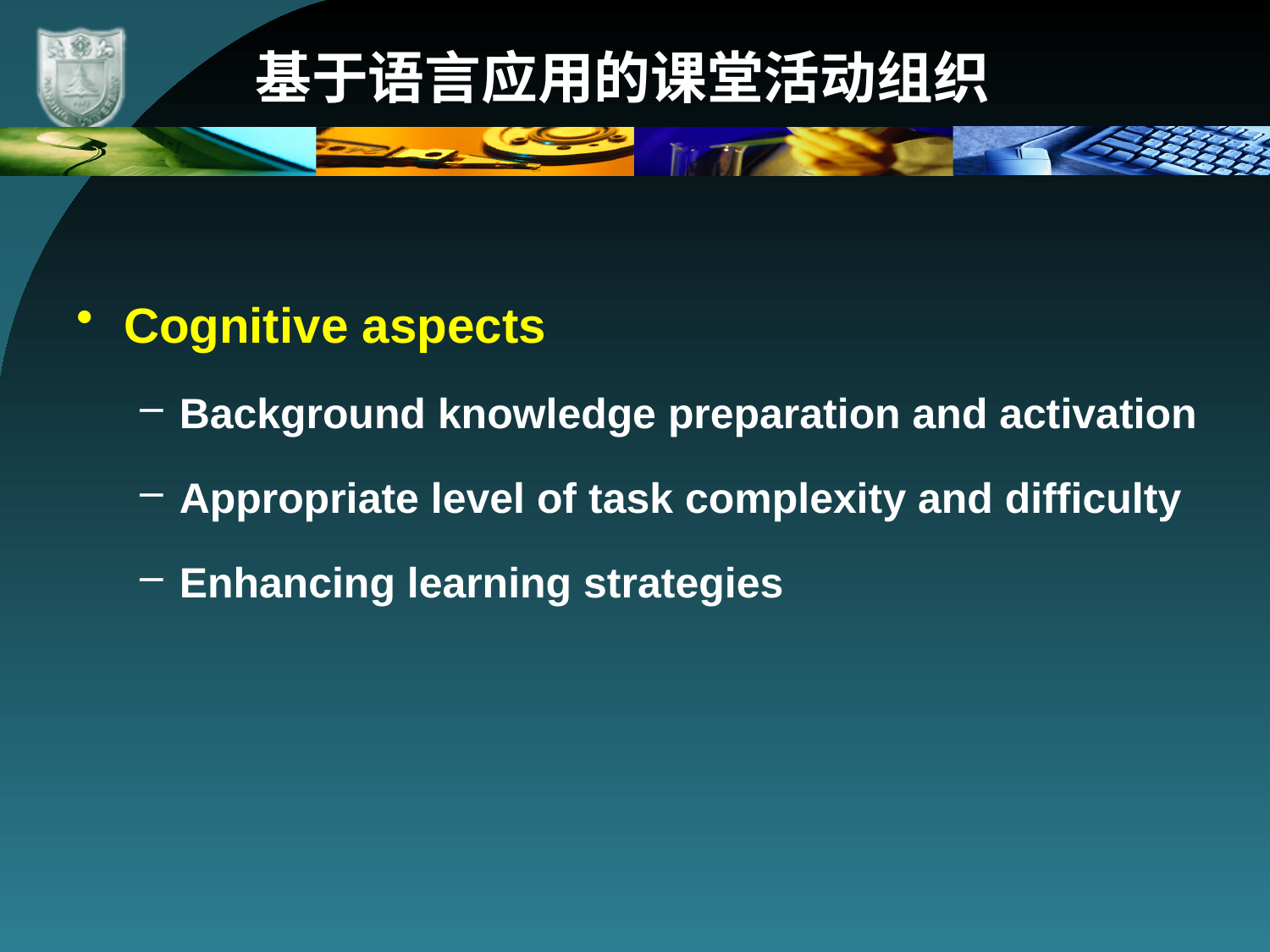

# 基于语言应用的课堂活动组织
Cognitive aspects
Background knowledge preparation and activation
Appropriate level of task complexity and difficulty
Enhancing learning strategies